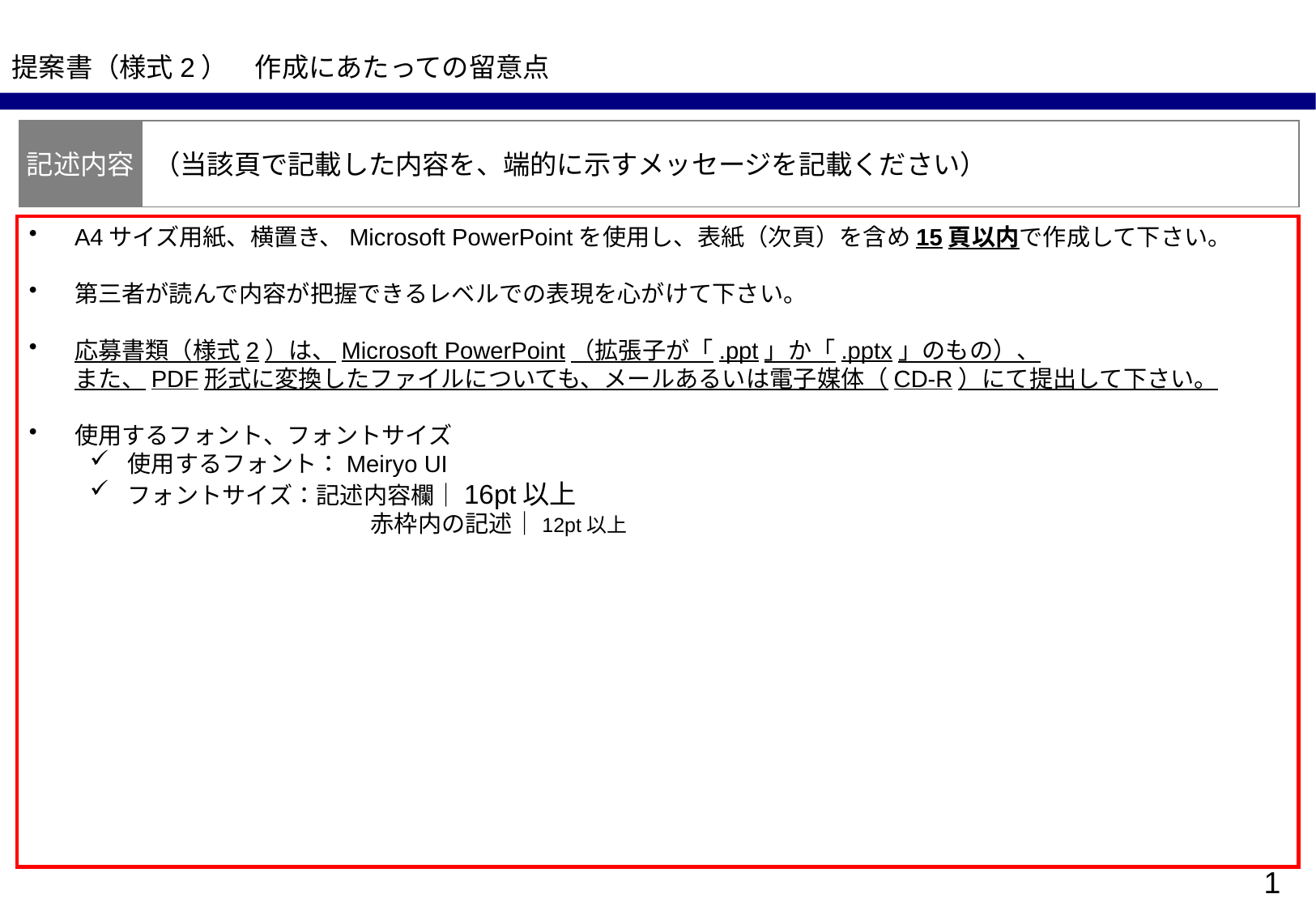

提案書（様式2）　作成にあたっての留意点
記述内容
（当該頁で記載した内容を、端的に示すメッセージを記載ください）
A4サイズ用紙、横置き、Microsoft PowerPointを使用し、表紙（次頁）を含め15頁以内で作成して下さい。

第三者が読んで内容が把握できるレベルでの表現を心がけて下さい。

応募書類（様式2）は、Microsoft PowerPoint（拡張子が「.ppt」か「.pptx」のもの）、
また、PDF形式に変換したファイルについても、メールあるいは電子媒体（CD-R）にて提出して下さい。

使用するフォント、フォントサイズ
使用するフォント：Meiryo UI
フォントサイズ：記述内容欄｜16pt以上
	　　　	赤枠内の記述｜12pt以上